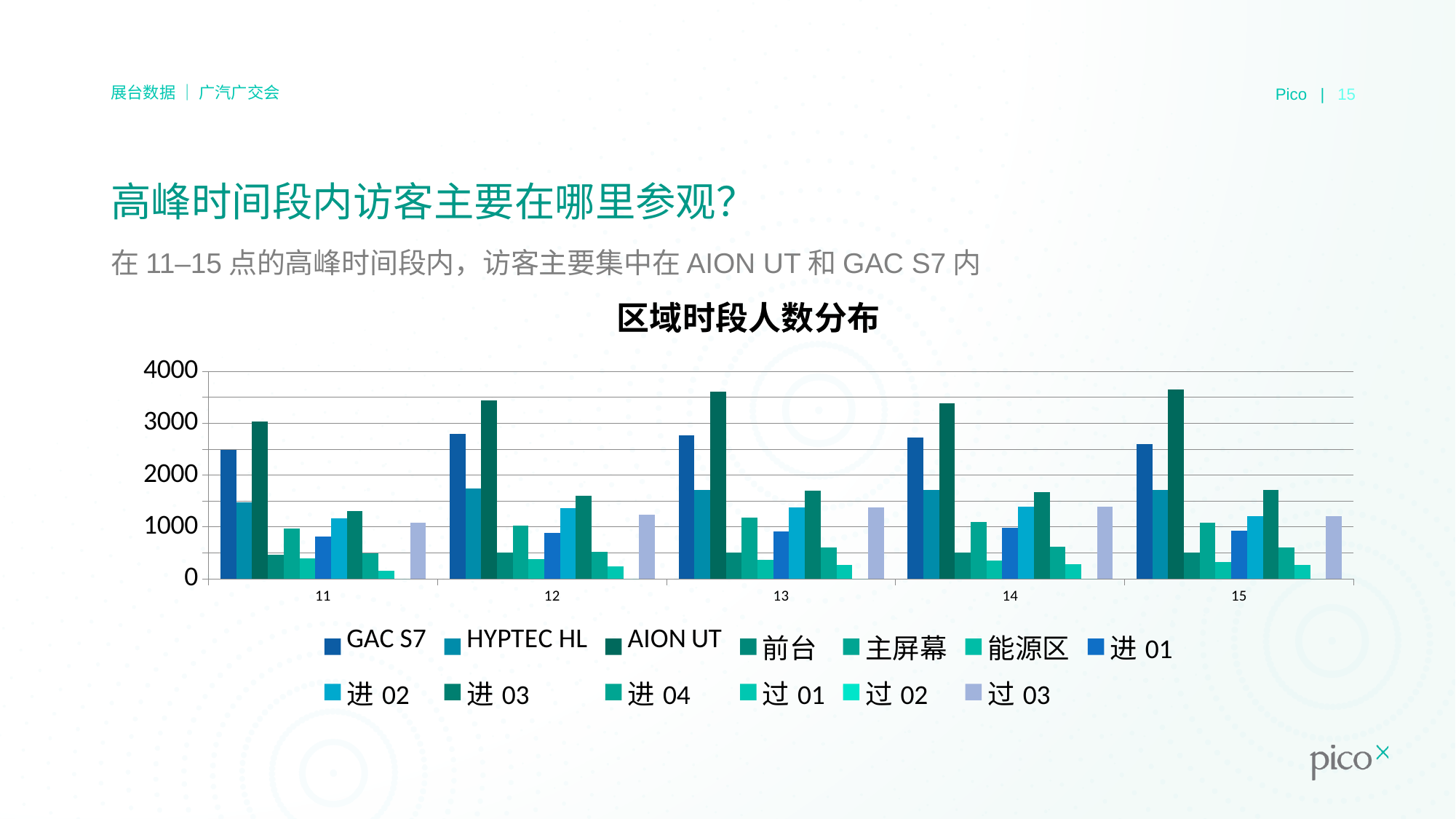

Pico   |
15
展台数据 ｜ 广汽广交会
# 高峰时间段内访客主要在哪里参观？
在11–15点的高峰时间段内，访客主要集中在AION UT和GAC S7内

### Chart: 区域时段人数分布

| Category | GAC S7 | HYPTEC HL | AION UT | 前台 | 主屏幕 | 能源区 | 进01 | 进02 | 进03 | 进04 | 过01 | 过02 | 过03 |
|---|---|---|---|---|---|---|---|---|---|---|---|---|---|
| 11 | 2485.0 | 1474.0 | 3034.0 | 460.0 | 966.0 | 395.0 | 822.0 | 1171.0 | 1313.0 | 490.0 | 161.0 | 0.0 | 1090.0 |
| 12 | 2800.0 | 1742.0 | 3437.0 | 506.0 | 1033.0 | 378.0 | 890.0 | 1369.0 | 1603.0 | 515.0 | 242.0 | 0.0 | 1233.0 |
| 13 | 2767.0 | 1722.0 | 3607.0 | 501.0 | 1175.0 | 370.0 | 918.0 | 1377.0 | 1701.0 | 602.0 | 265.0 | 0.0 | 1380.0 |
| 14 | 2721.0 | 1713.0 | 3385.0 | 513.0 | 1103.0 | 350.0 | 981.0 | 1388.0 | 1677.0 | 613.0 | 283.0 | 0.0 | 1391.0 |
| 15 | 2607.0 | 1715.0 | 3657.0 | 514.0 | 1086.0 | 329.0 | 926.0 | 1206.0 | 1716.0 | 612.0 | 262.0 | 0.0 | 1207.0 |